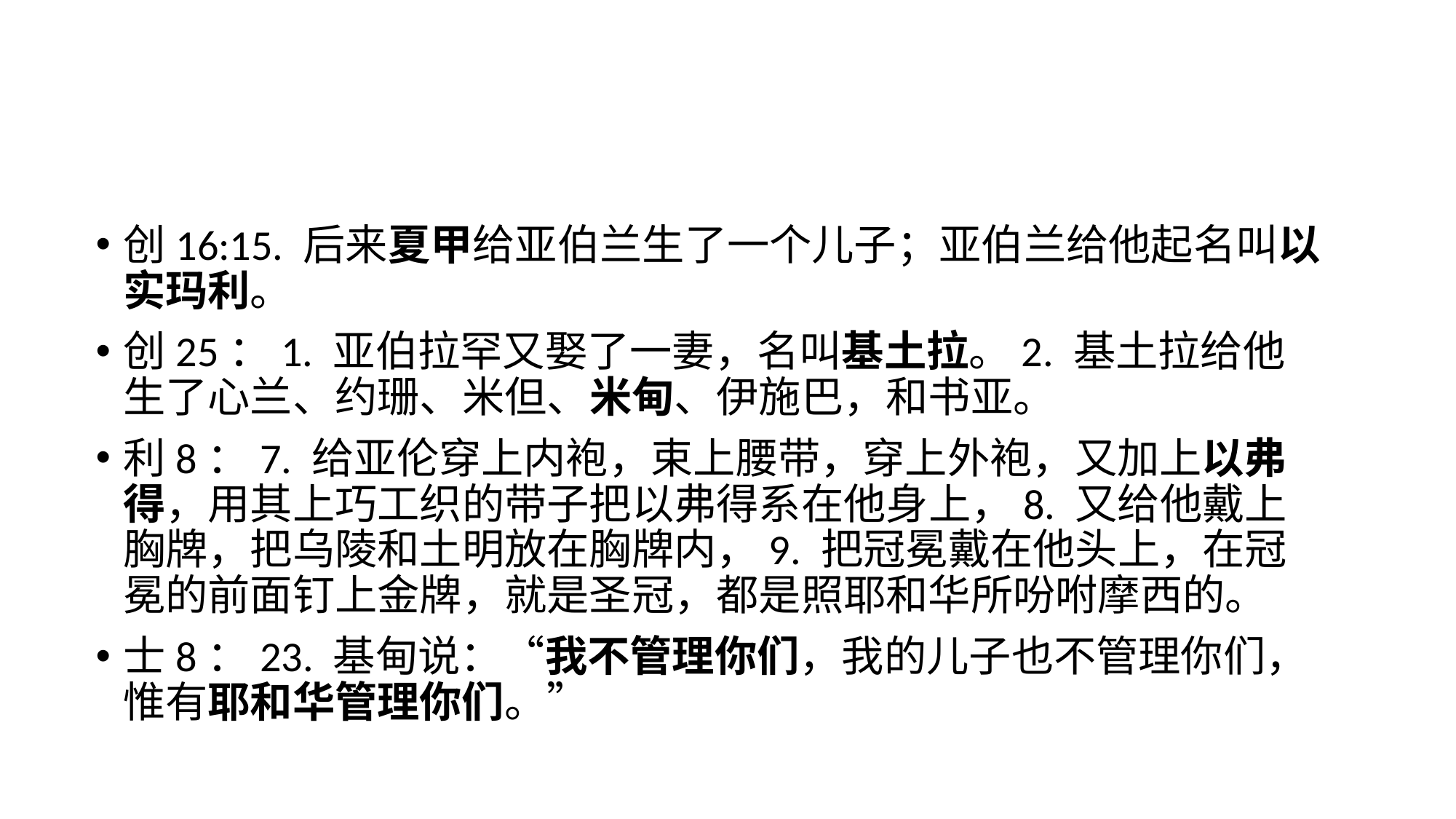

创16:15. 后来夏甲给亚伯兰生了一个儿子；亚伯兰给他起名叫以实玛利。
创25：1. 亚伯拉罕又娶了一妻，名叫基土拉。2. 基土拉给他生了心兰、约珊、米但、米甸、伊施巴，和书亚。
利8：7. 给亚伦穿上内袍，束上腰带，穿上外袍，又加上以弗得，用其上巧工织的带子把以弗得系在他身上，8. 又给他戴上胸牌，把乌陵和土明放在胸牌内，9. 把冠冕戴在他头上，在冠冕的前面钉上金牌，就是圣冠，都是照耶和华所吩咐摩西的。
士8：23. 基甸说：“我不管理你们，我的儿子也不管理你们，惟有耶和华管理你们。”